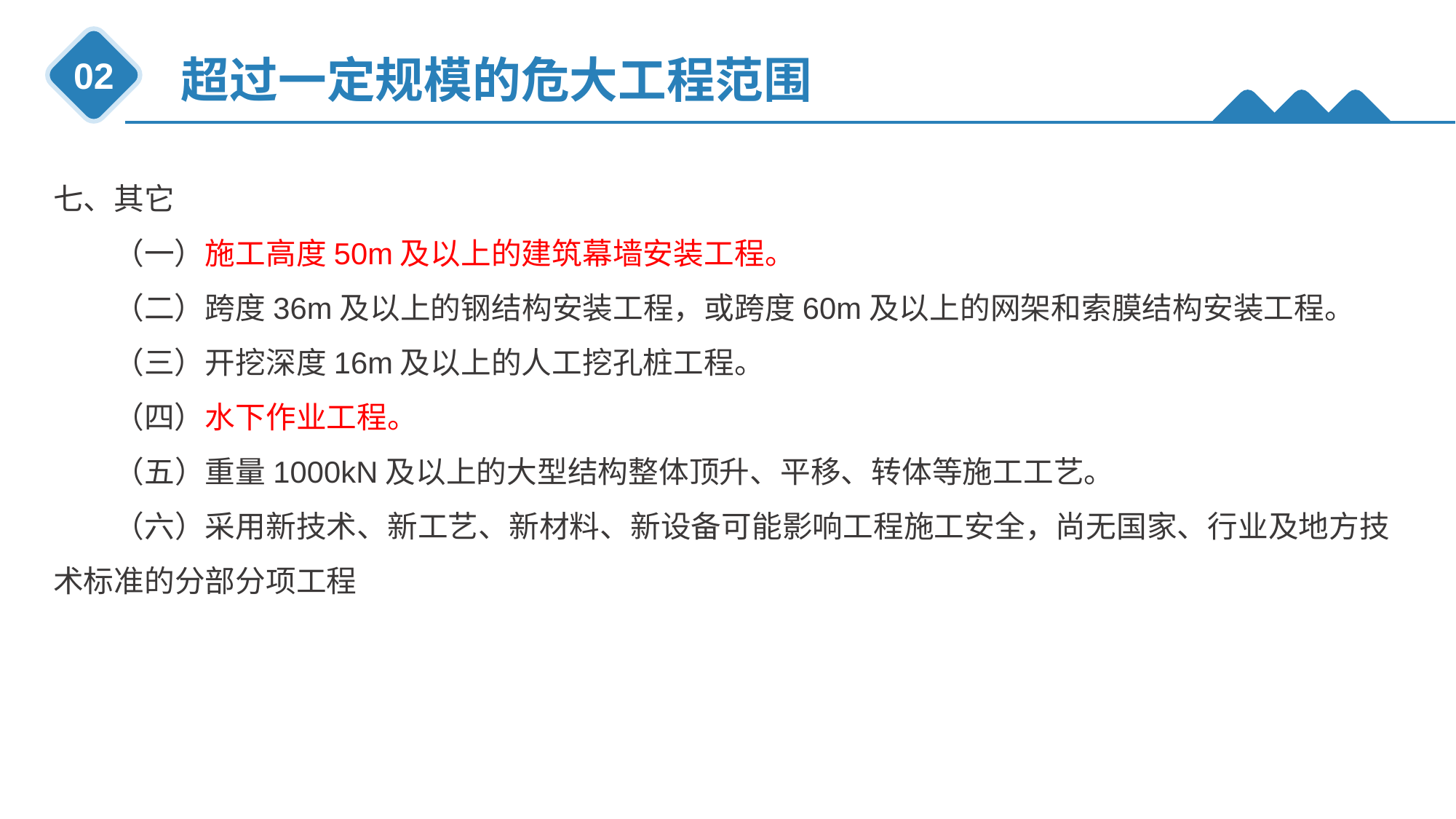

超过一定规模的危大工程范围
02

七、其它
　　（一）施工高度50m及以上的建筑幕墙安装工程。
　　（二）跨度36m及以上的钢结构安装工程，或跨度60m及以上的网架和索膜结构安装工程。
　　（三）开挖深度16m及以上的人工挖孔桩工程。
　　（四）水下作业工程。
　　（五）重量1000kN及以上的大型结构整体顶升、平移、转体等施工工艺。
　　（六）采用新技术、新工艺、新材料、新设备可能影响工程施工安全，尚无国家、行业及地方技术标准的分部分项工程